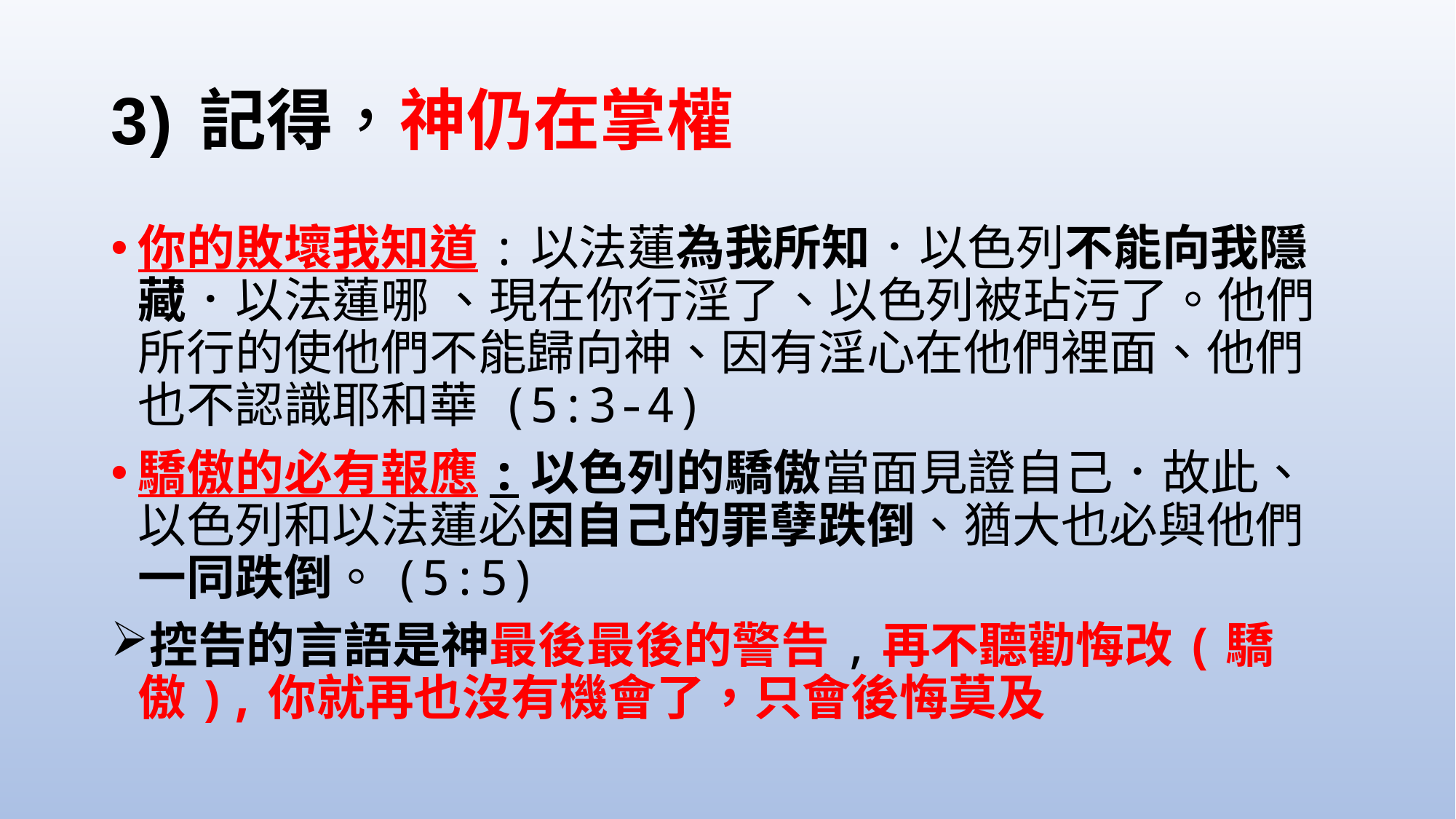

# 記得，神仍在掌權
你的敗壞我知道:以法蓮為我所知．以色列不能向我隱藏．以法蓮哪 、現在你行淫了、以色列被玷污了。他們所行的使他們不能歸向神、因有淫心在他們裡面、他們也不認識耶和華 (5:3-4)
驕傲的必有報應:以色列的驕傲當面見證自己．故此、以色列和以法蓮必因自己的罪孽跌倒、猶大也必與他們一同跌倒。(5:5)
控告的言語是神最後最後的警告,再不聽勸悔改(驕傲),你就再也沒有機會了，只會後悔莫及